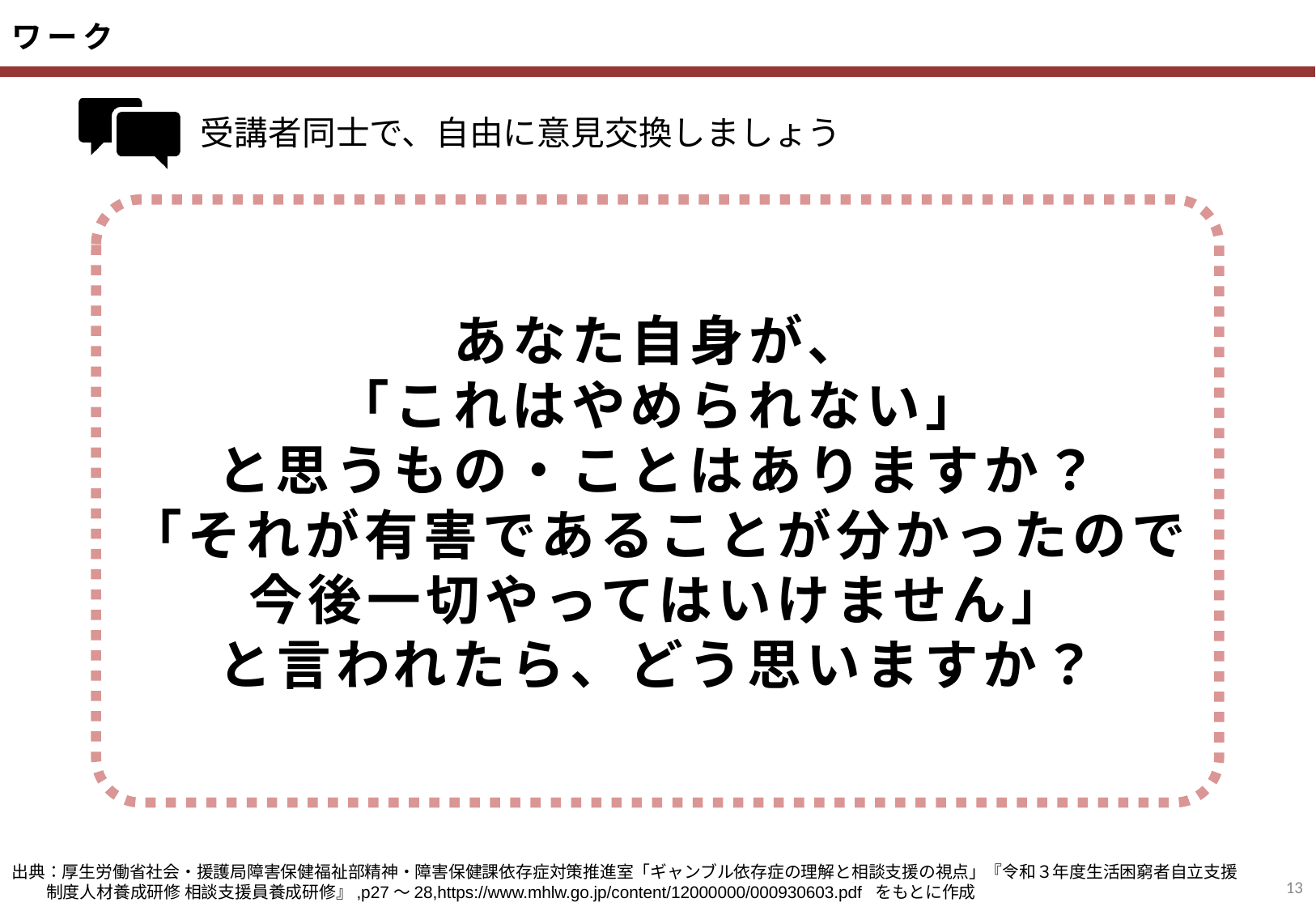

ワーク
あなた自身が、
「これはやめられない」
と思うもの・ことはありますか？
「それが有害であることが分かったので
今後一切やってはいけません」
と言われたら、どう思いますか？
出典：厚生労働省社会・援護局障害保健福祉部精神・障害保健課依存症対策推進室「ギャンブル依存症の理解と相談支援の視点」『令和３年度生活困窮者自立支援
         制度人材養成研修 相談支援員養成研修』,p27～28,https://www.mhlw.go.jp/content/12000000/000930603.pdf  をもとに作成
13